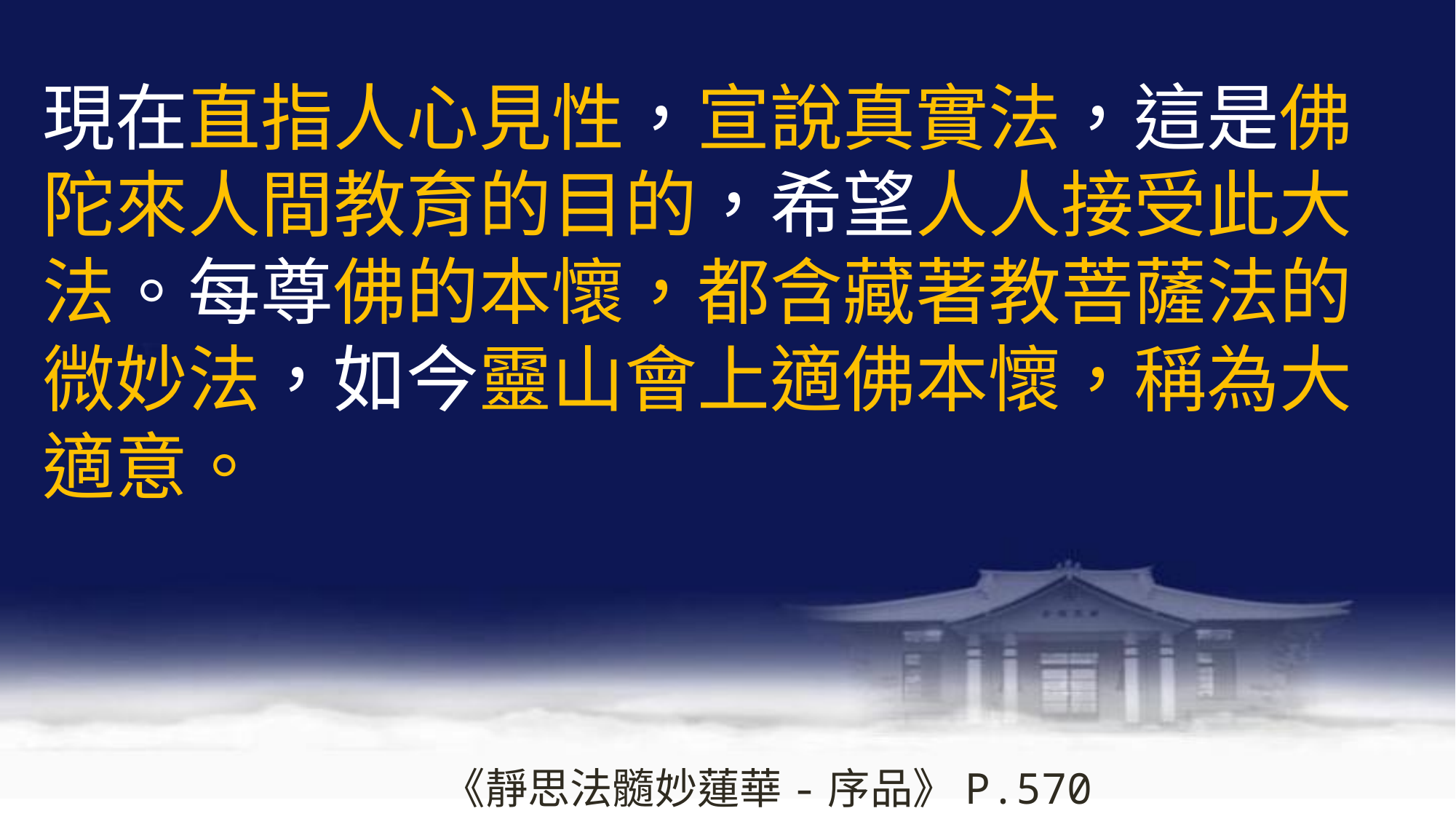

現在直指人心見性，宣說真實法，這是佛陀來人間教育的目的，希望人人接受此大法。每尊佛的本懷，都含藏著教菩薩法的微妙法，如今靈山會上適佛本懷，稱為大適意。
《靜思法髓妙蓮華-序品》P.570